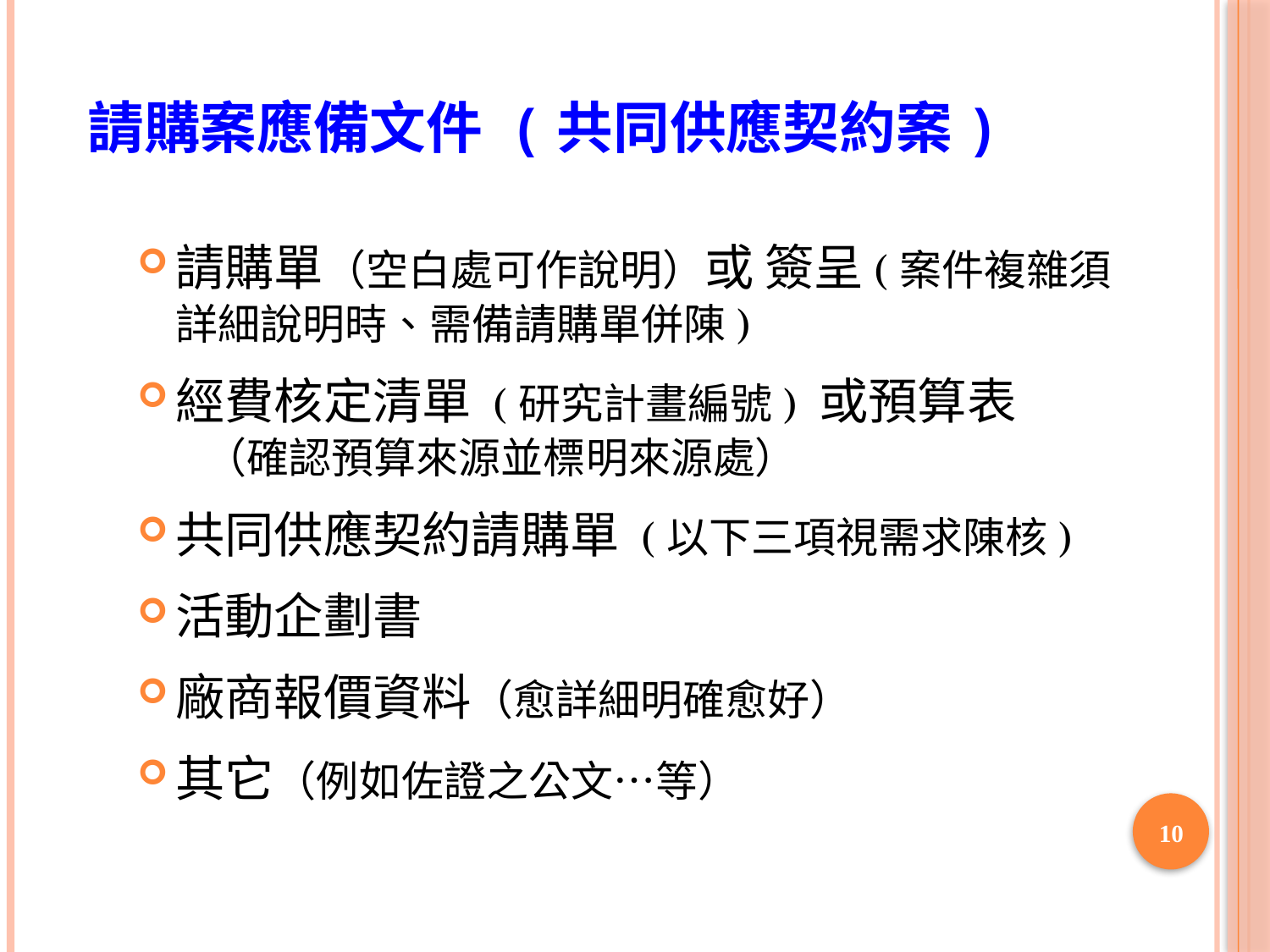

# 請購案應備文件 (共同供應契約案)
請購單（空白處可作說明）或 簽呈(案件複雜須詳細說明時、需備請購單併陳)
經費核定清單 (研究計畫編號) 或預算表
      （確認預算來源並標明來源處）
共同供應契約請購單 (以下三項視需求陳核)
活動企劃書
廠商報價資料（愈詳細明確愈好）
其它（例如佐證之公文…等）
10